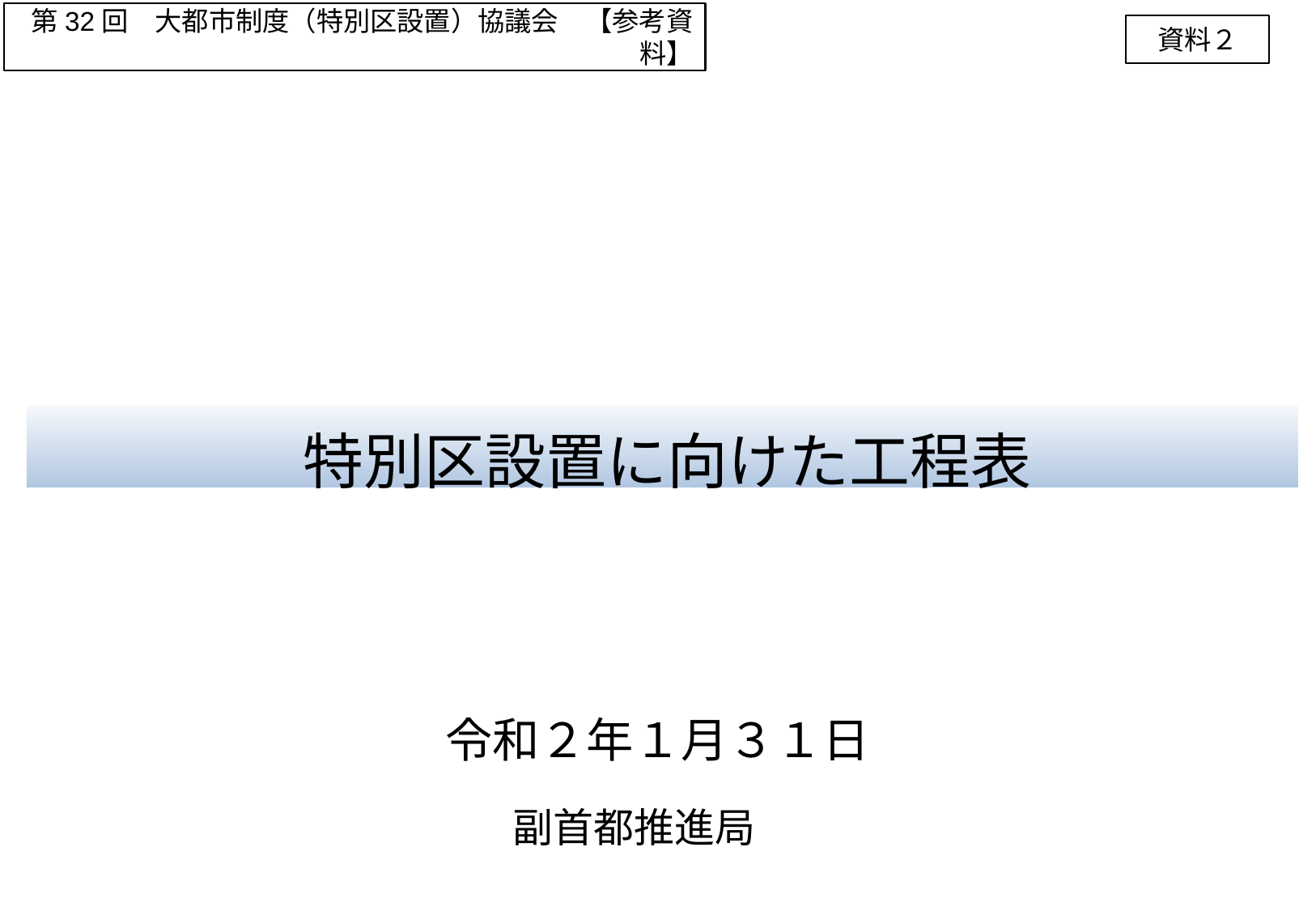

第32回　大都市制度（特別区設置）協議会　【参考資料】
資料２
特別区設置に向けた工程表

令和２年１月３１日

副首都推進局